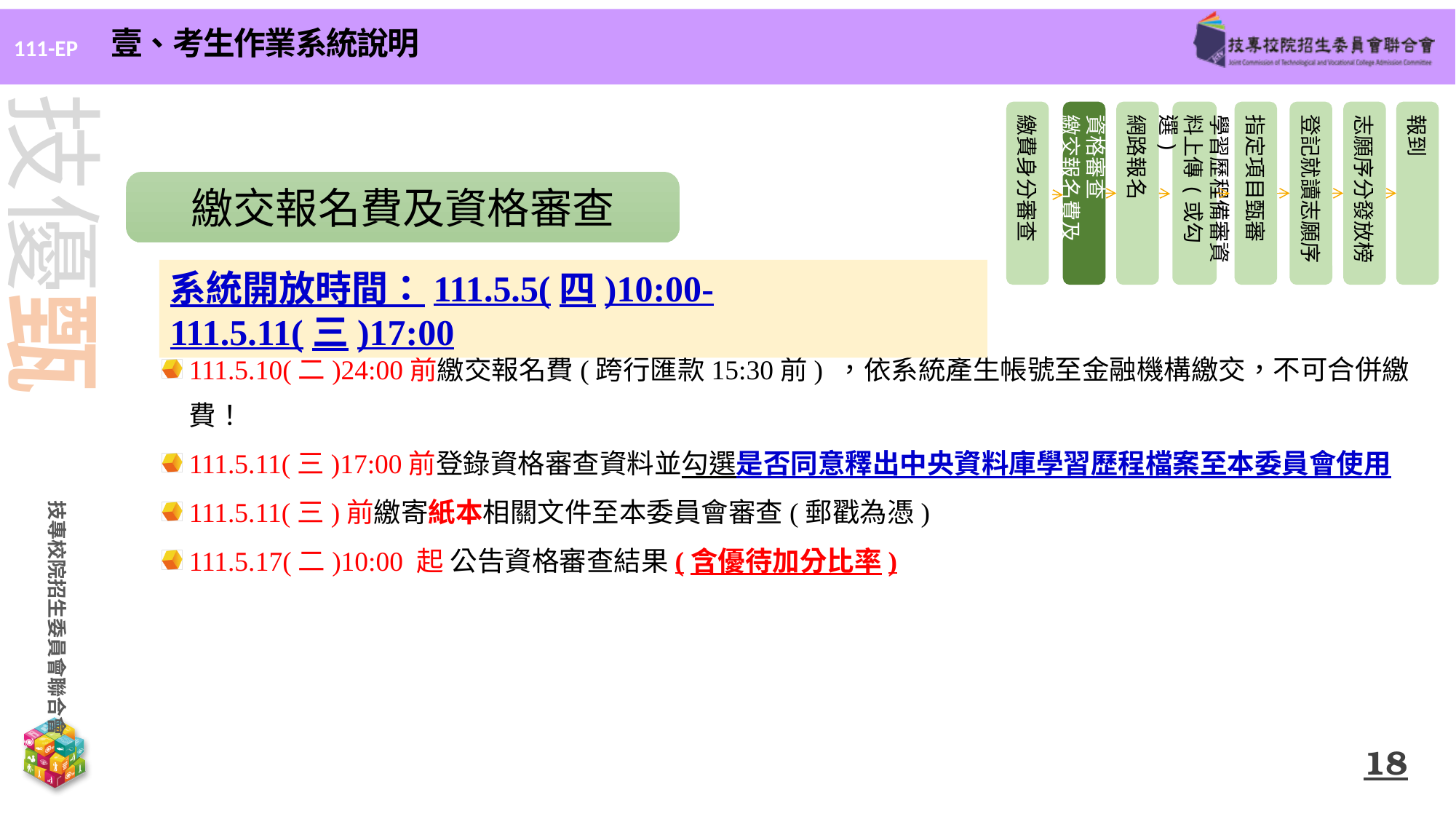

壹、考生作業系統說明
繳費身分審查
資格審查
繳交報名費及
網路報名
學習歷程備審資料上傳(或勾選)
指定項目甄審
登記就讀志願序
志願序分發放榜
報到
繳交報名費及資格審查
系統開放時間：111.5.5(四)10:00-111.5.11(三)17:00
111.5.10(二)24:00前繳交報名費(跨行匯款15:30前) ，依系統產生帳號至金融機構繳交，不可合併繳費！
111.5.11(三)17:00前登錄資格審查資料並勾選是否同意釋出中央資料庫學習歷程檔案至本委員會使用
111.5.11(三)前繳寄紙本相關文件至本委員會審查(郵戳為憑)
111.5.17(二)10:00 起 公告資格審查結果(含優待加分比率)